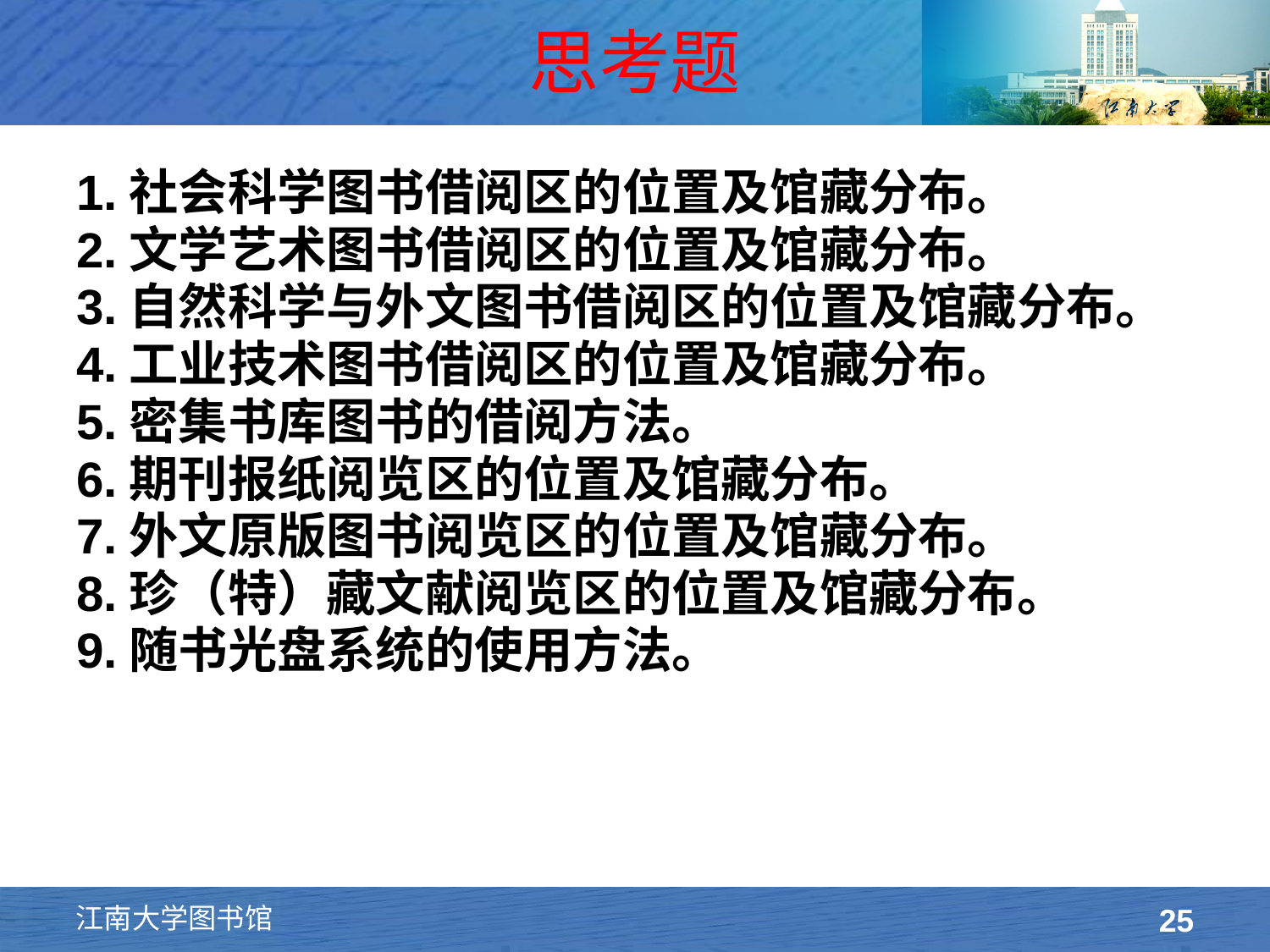

# 思考题
1.社会科学图书借阅区的位置及馆藏分布。
2.文学艺术图书借阅区的位置及馆藏分布。
3.自然科学与外文图书借阅区的位置及馆藏分布。
4.工业技术图书借阅区的位置及馆藏分布。
5.密集书库图书的借阅方法。
6.期刊报纸阅览区的位置及馆藏分布。
7.外文原版图书阅览区的位置及馆藏分布。
8.珍（特）藏文献阅览区的位置及馆藏分布。
9.随书光盘系统的使用方法。